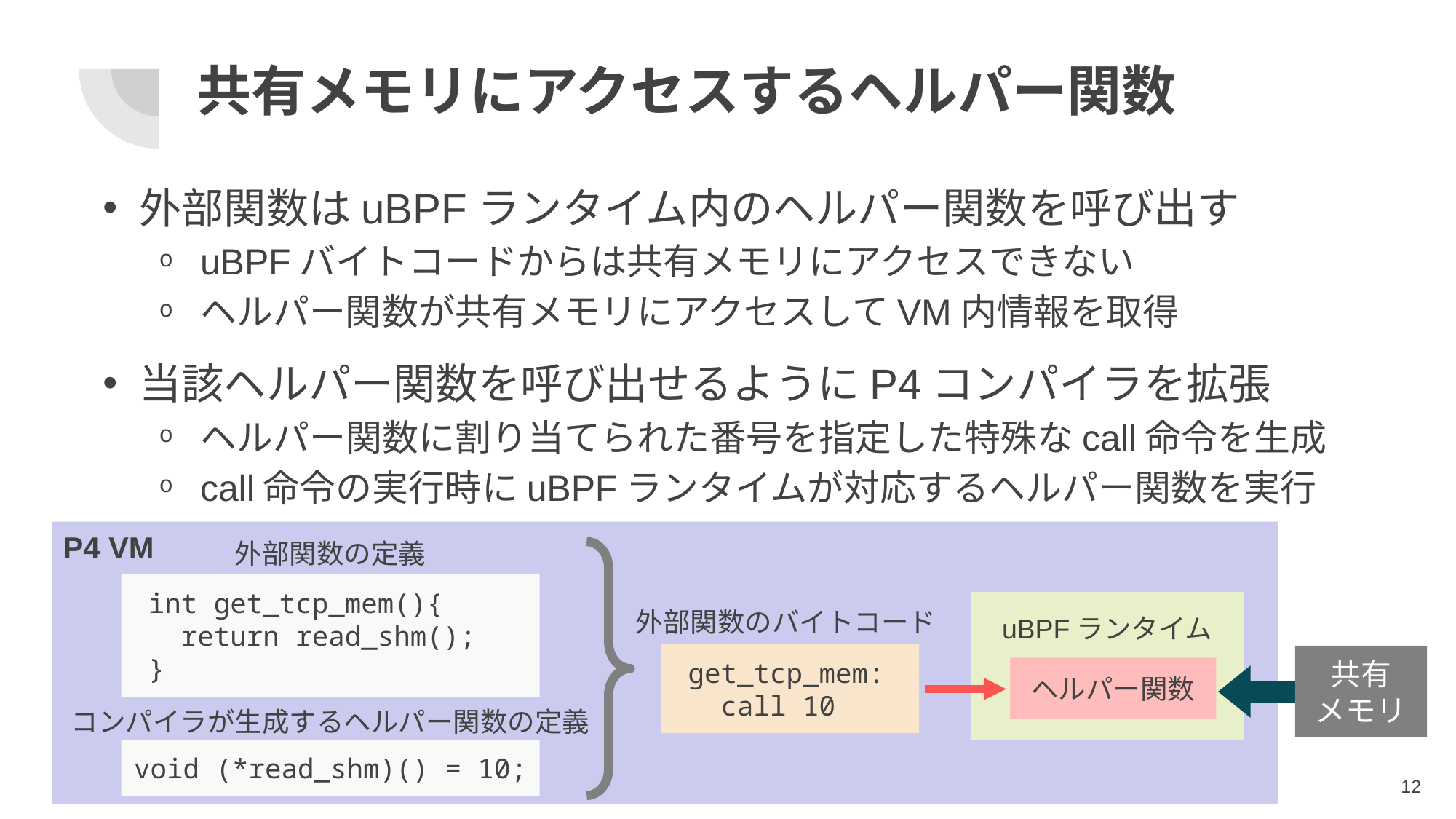

# 共有メモリにアクセスするヘルパー関数
外部関数はuBPFランタイム内のヘルパー関数を呼び出す
uBPFバイトコードからは共有メモリにアクセスできない
ヘルパー関数が共有メモリにアクセスしてVM内情報を取得

当該ヘルパー関数を呼び出せるようにP4コンパイラを拡張
ヘルパー関数に割り当てられた番号を指定した特殊なcall命令を生成
call命令の実行時にuBPFランタイムが対応するヘルパー関数を実行

P4 VM

外部関数の定義
 int get_tcp_mem(){
   return read_shm();
 }

uBPFランタイム

外部関数のバイトコード
 get_tcp_mem:
   call 10
共有
メモリ

ヘルパー関数
コンパイラが生成するヘルパー関数の定義
void (*read_shm)() = 10;
12